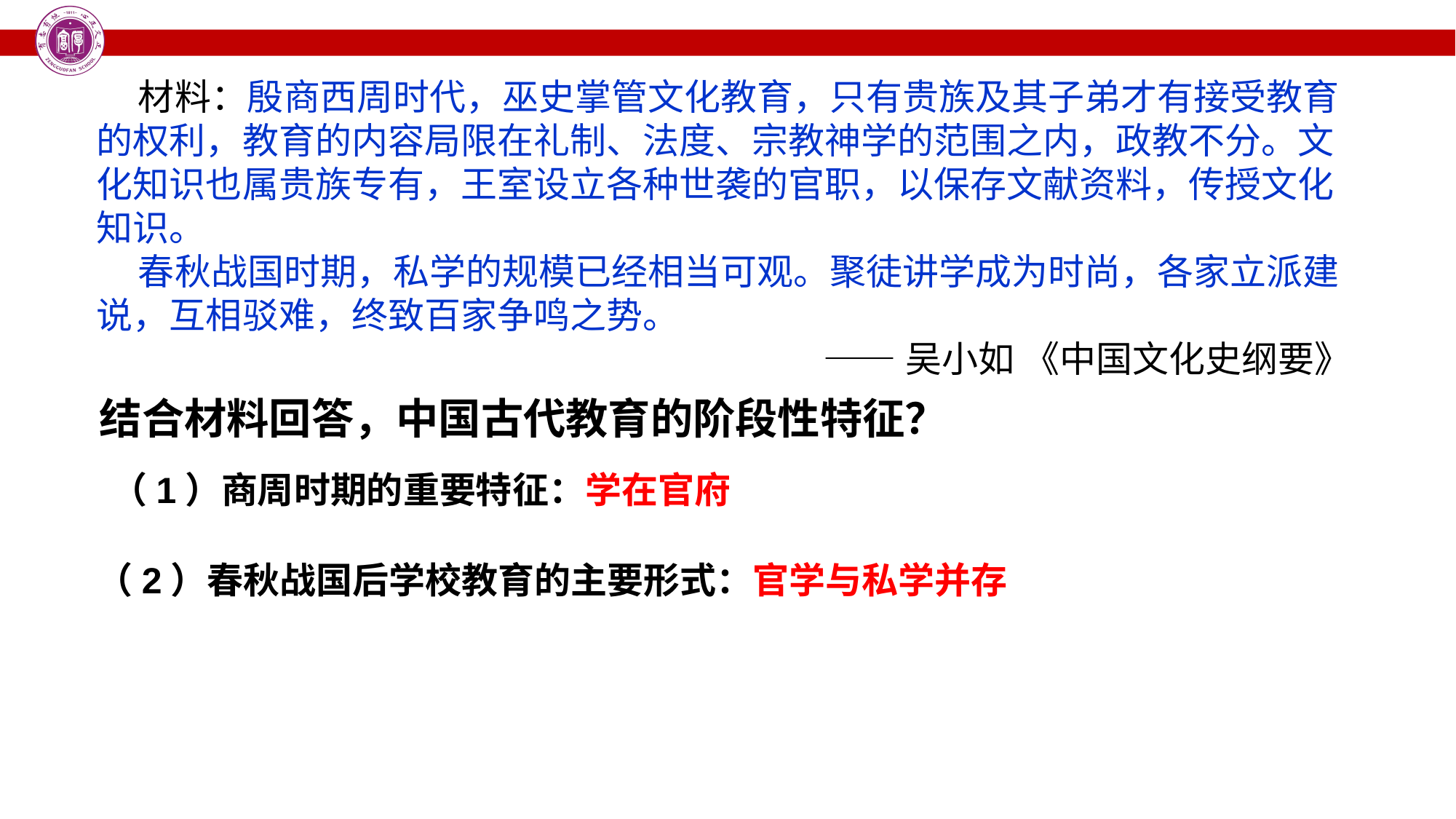

材料：殷商西周时代，巫史掌管文化教育，只有贵族及其子弟才有接受教育的权利，教育的内容局限在礼制、法度、宗教神学的范围之内，政教不分。文化知识也属贵族专有，王室设立各种世袭的官职，以保存文献资料，传授文化知识。
    春秋战国时期，私学的规模已经相当可观。聚徒讲学成为时尚，各家立派建说，互相驳难，终致百家争鸣之势。
                          ——吴小如 《中国文化史纲要》
结合材料回答，中国古代教育的阶段性特征？
（1）商周时期的重要特征：学在官府
（2）春秋战国后学校教育的主要形式：官学与私学并存